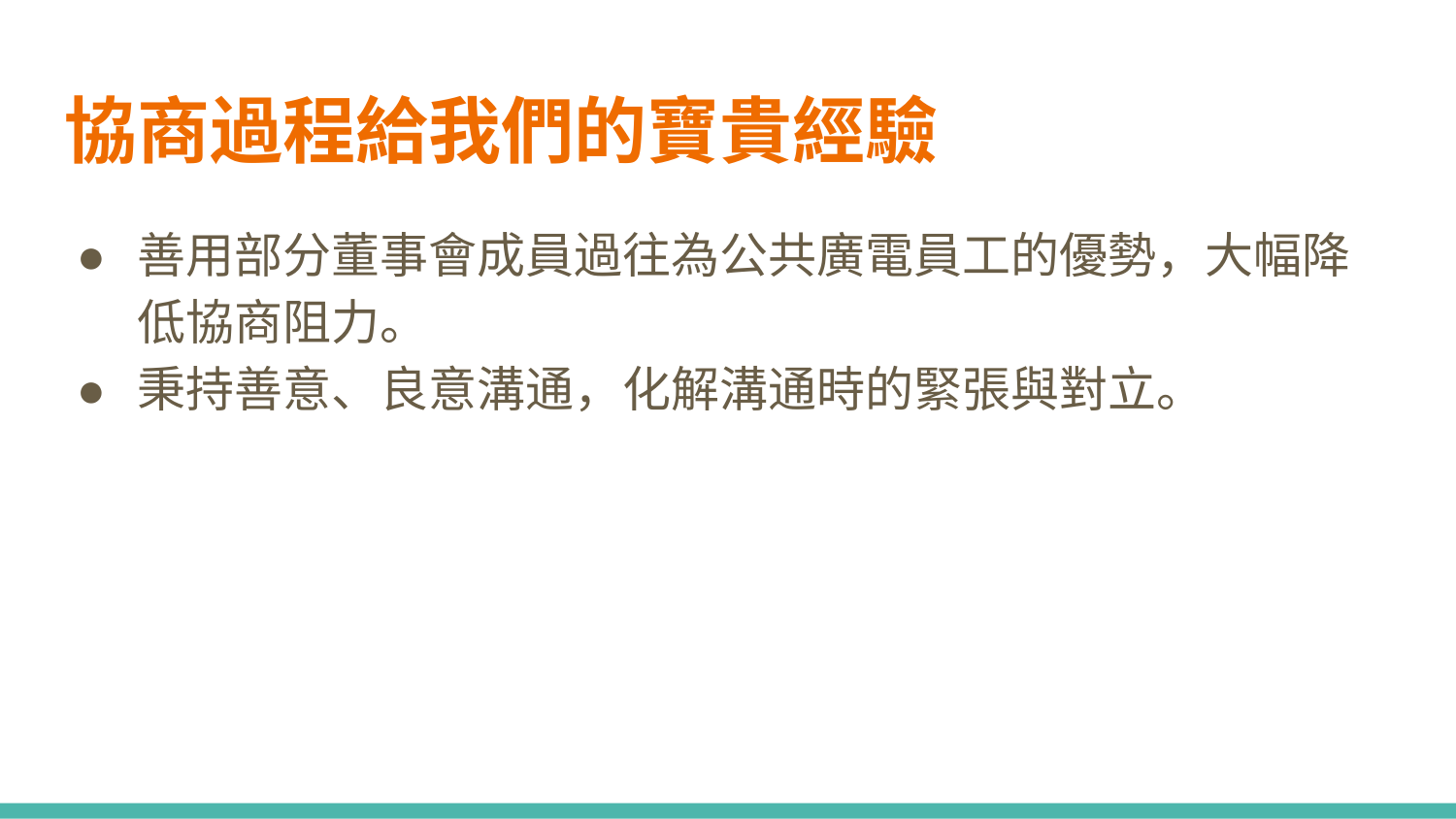

# 協商過程給我們的寶貴經驗
善用部分董事會成員過往為公共廣電員工的優勢，大幅降低協商阻力。
秉持善意、良意溝通，化解溝通時的緊張與對立。